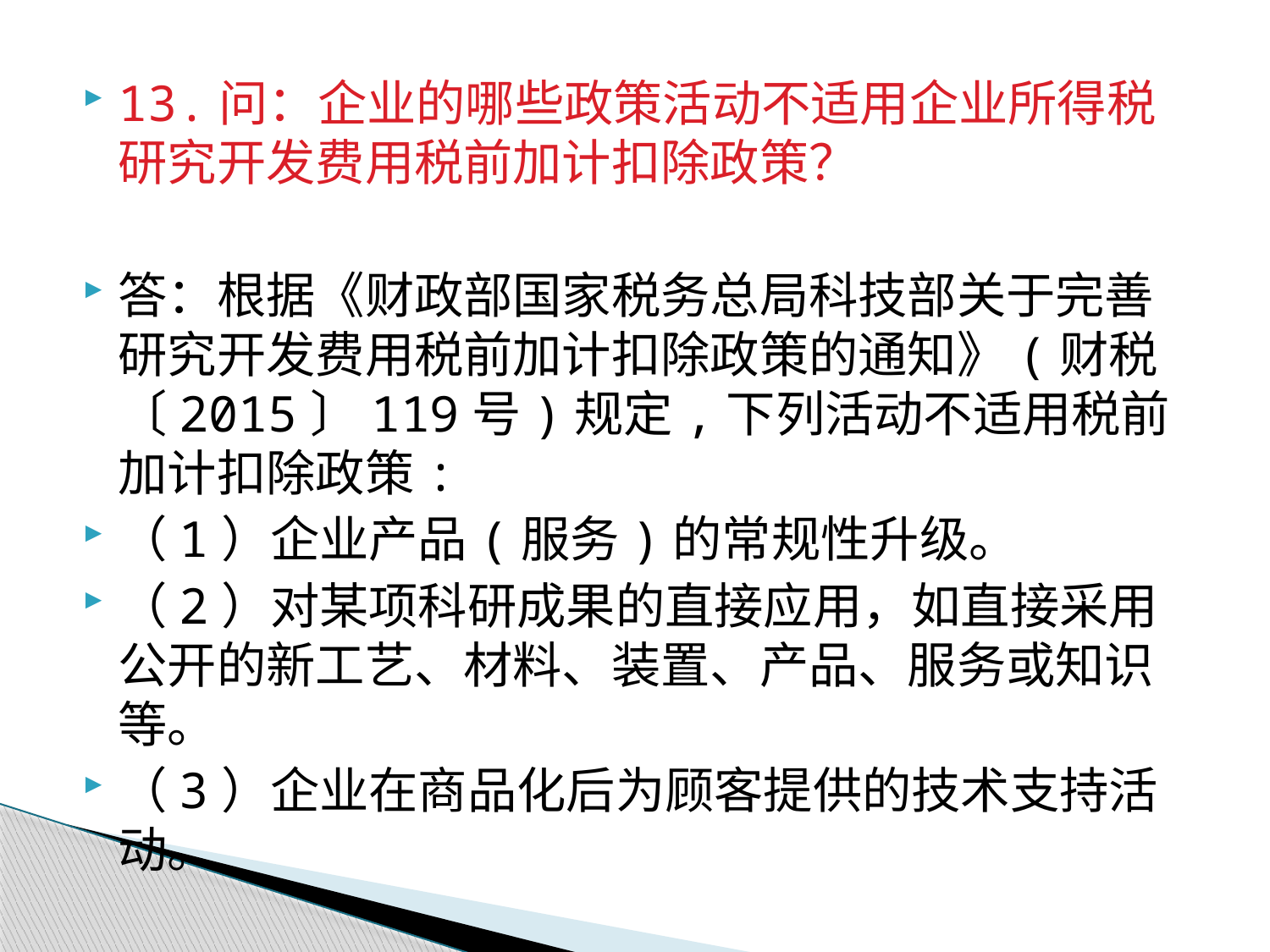

13.问：企业的哪些政策活动不适用企业所得税研究开发费用税前加计扣除政策？

答：根据《财政部国家税务总局科技部关于完善研究开发费用税前加计扣除政策的通知》(财税〔2015〕119号)规定,下列活动不适用税前加计扣除政策:
（1）企业产品(服务)的常规性升级。
（2）对某项科研成果的直接应用，如直接采用公开的新工艺、材料、装置、产品、服务或知识等。
（3）企业在商品化后为顾客提供的技术支持活动。